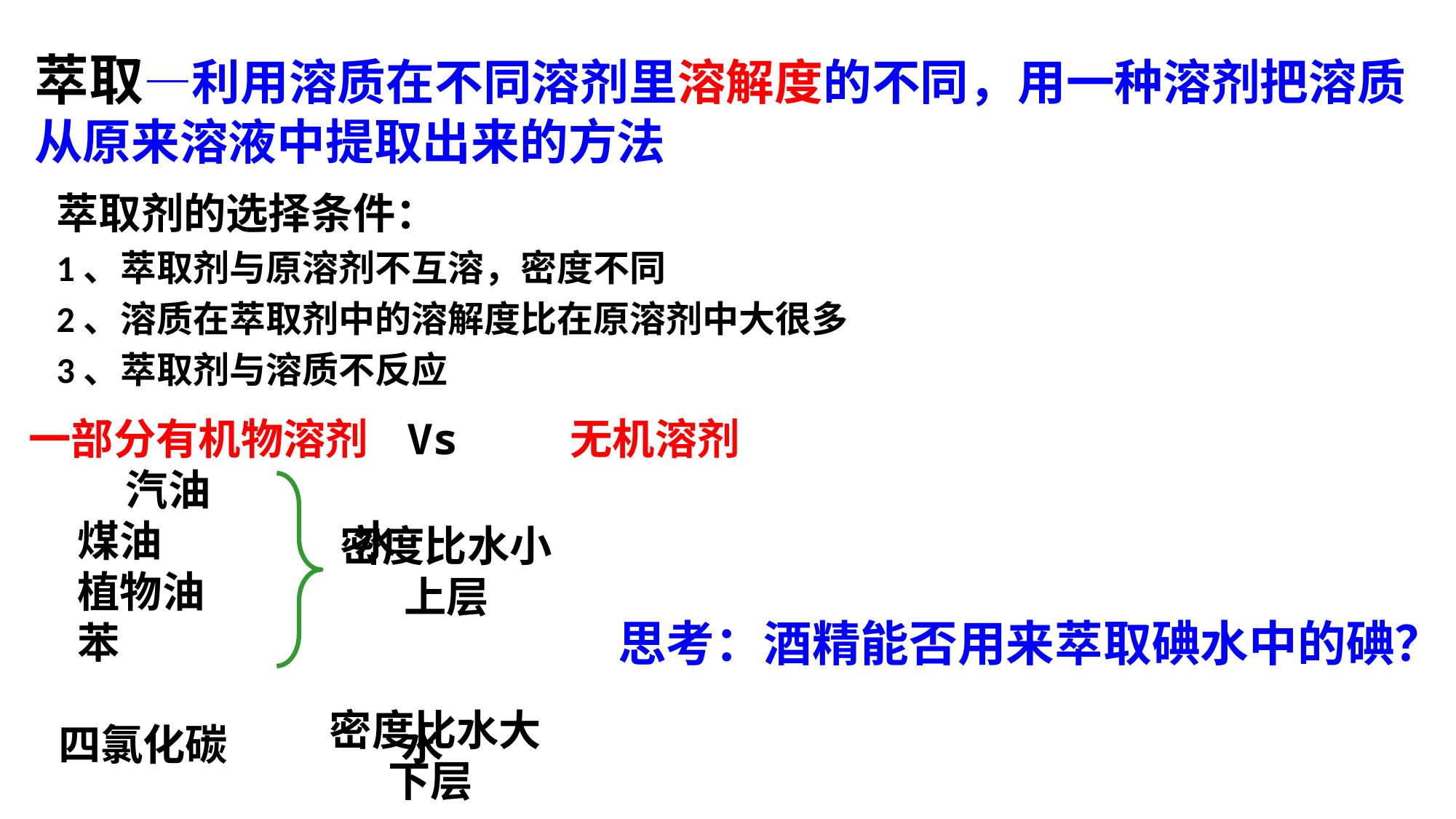

萃取—利用溶质在不同溶剂里溶解度的不同，用一种溶剂把溶质从原来溶液中提取出来的方法
萃取剂的选择条件：
1、萃取剂与原溶剂不互溶，密度不同
2、溶质在萃取剂中的溶解度比在原溶剂中大很多
3、萃取剂与溶质不反应
一部分有机物溶剂   Vs    无机溶剂
         汽油
    煤油                    水
    植物油
    苯

  四氯化碳                  水

密度比水小
上层
思考：酒精能否用来萃取碘水中的碘？
密度比水大
下层